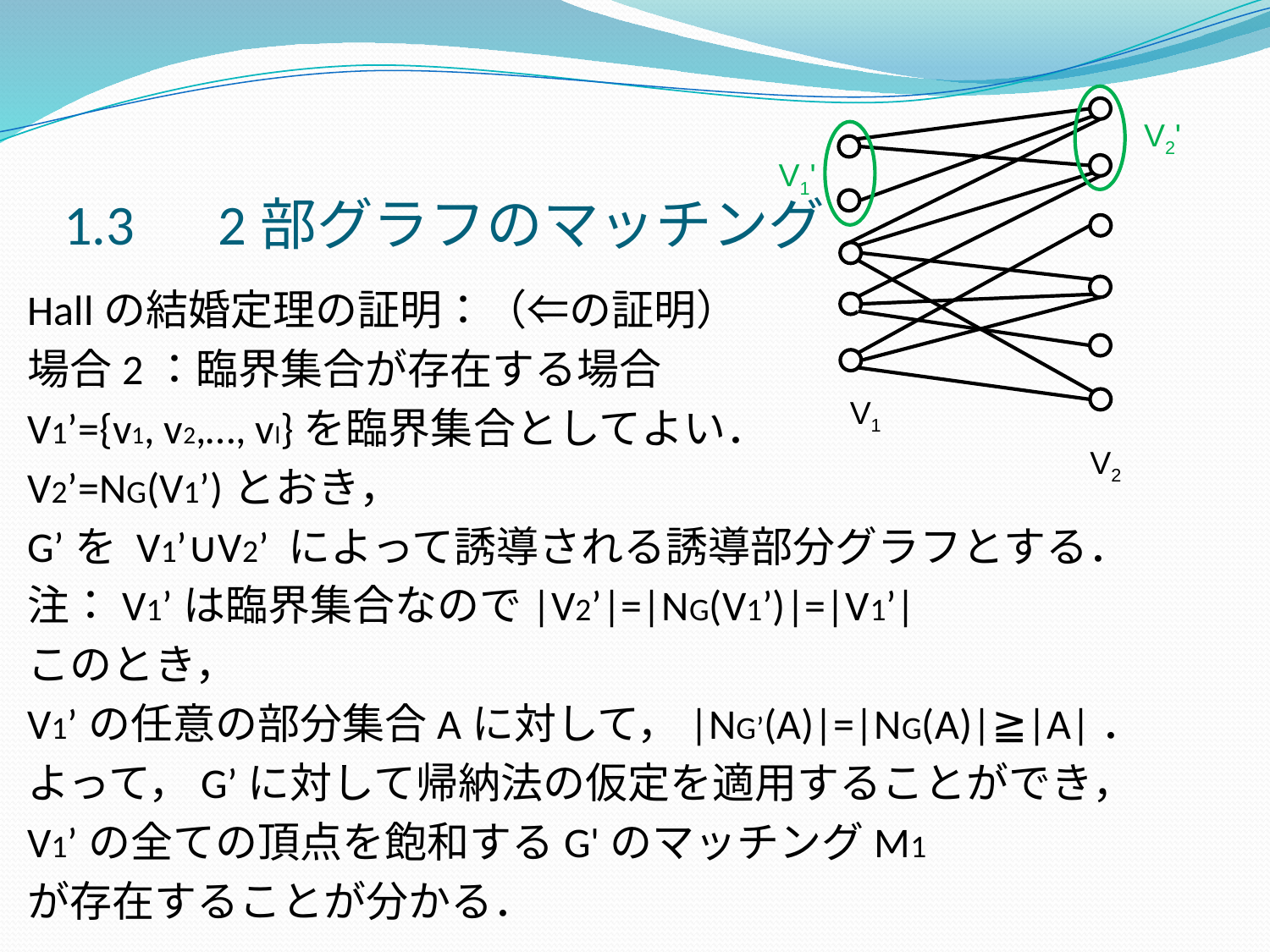

1.3　2部グラフのマッチング

V2'

V1'

Hallの結婚定理の証明：（⇐の証明）
場合2：臨界集合が存在する場合
V1’={v1, v2,…, vl}を臨界集合としてよい．
V2’=NG(V1’)とおき，
G’を V1’∪V2’ によって誘導される誘導部分グラフとする．
注：V1’は臨界集合なので|V2’|=|NG(V1’)|=|V1’|
このとき，
V1’の任意の部分集合Aに対して，|NG’(A)|=|NG(A)|≧|A|．
よって，G’に対して帰納法の仮定を適用することができ，
V1’の全ての頂点を飽和するG'のマッチングM1
が存在することが分かる．

ｖ

V1

V2